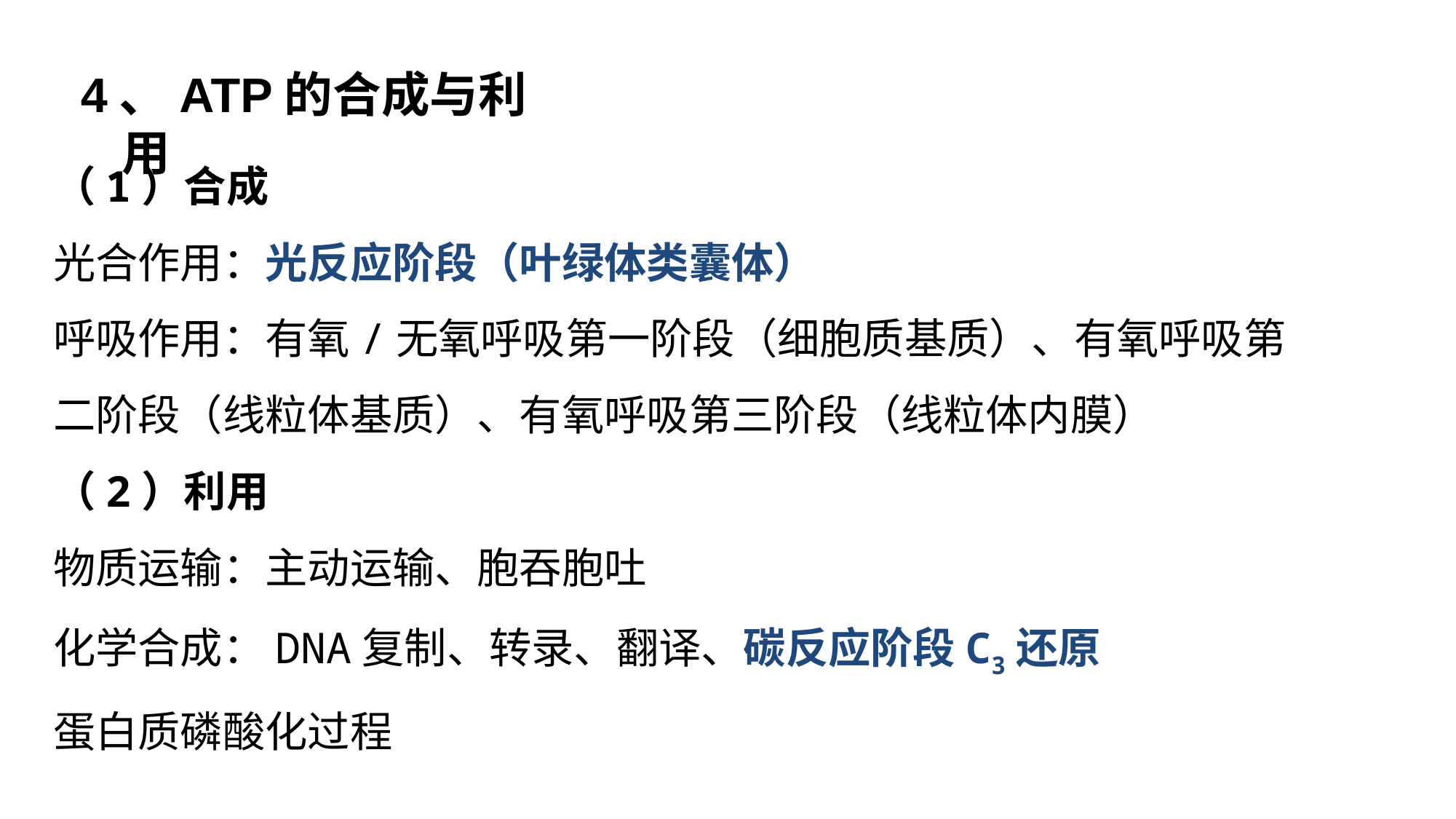

4、ATP的合成与利用
（1）合成
光合作用：光反应阶段（叶绿体类囊体）
呼吸作用：有氧/无氧呼吸第一阶段（细胞质基质）、有氧呼吸第二阶段（线粒体基质）、有氧呼吸第三阶段（线粒体内膜）
（2）利用
物质运输：主动运输、胞吞胞吐
化学合成：DNA复制、转录、翻译、碳反应阶段C3还原
蛋白质磷酸化过程